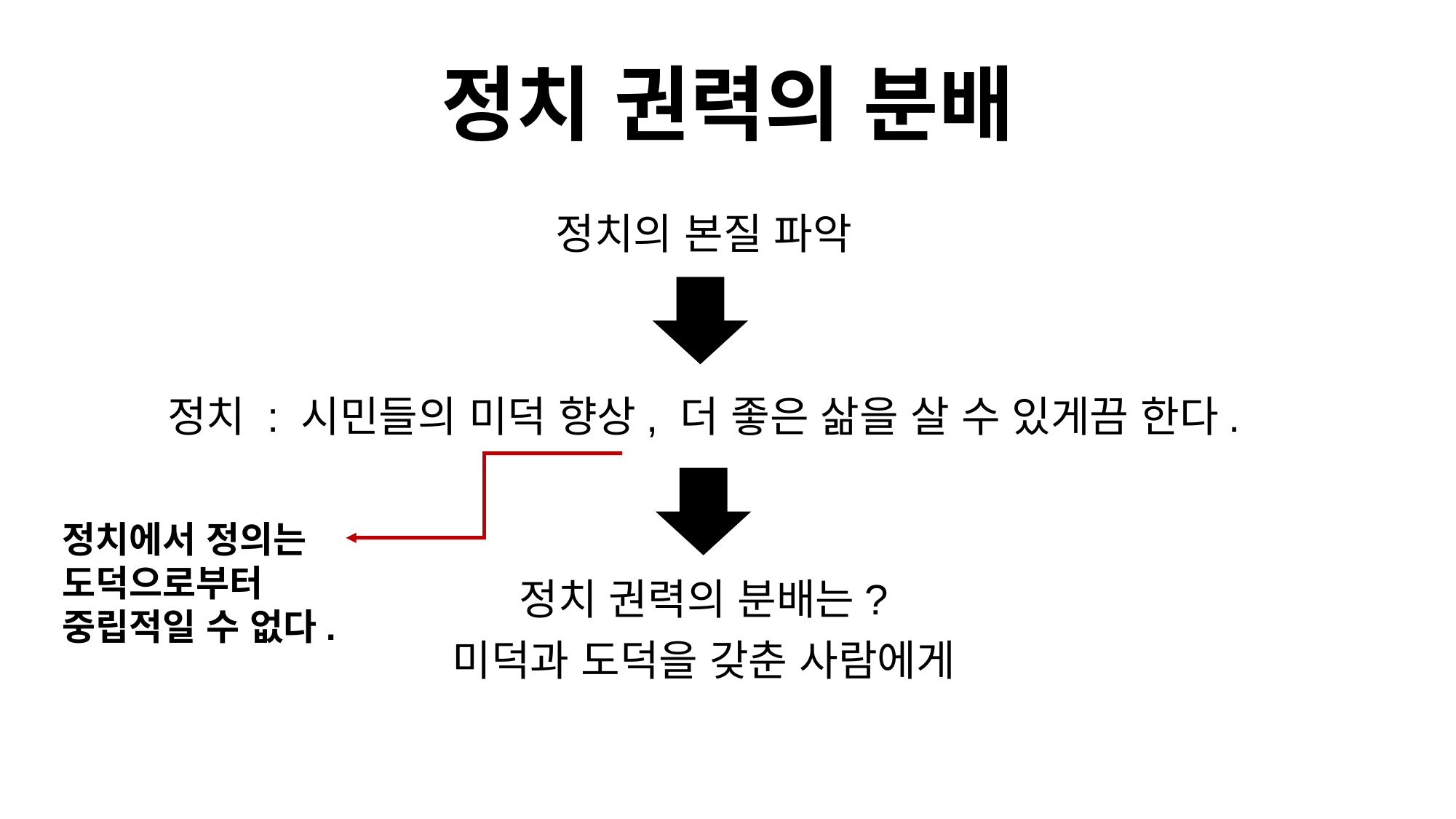

# 정치 권력의 분배
정치의 본질 파악

정치 : 시민들의 미덕 향상, 더 좋은 삶을 살 수 있게끔 한다.

정치 권력의 분배는?
미덕과 도덕을 갖춘 사람에게

정치에서 정의는 도덕으로부터
중립적일 수 없다.